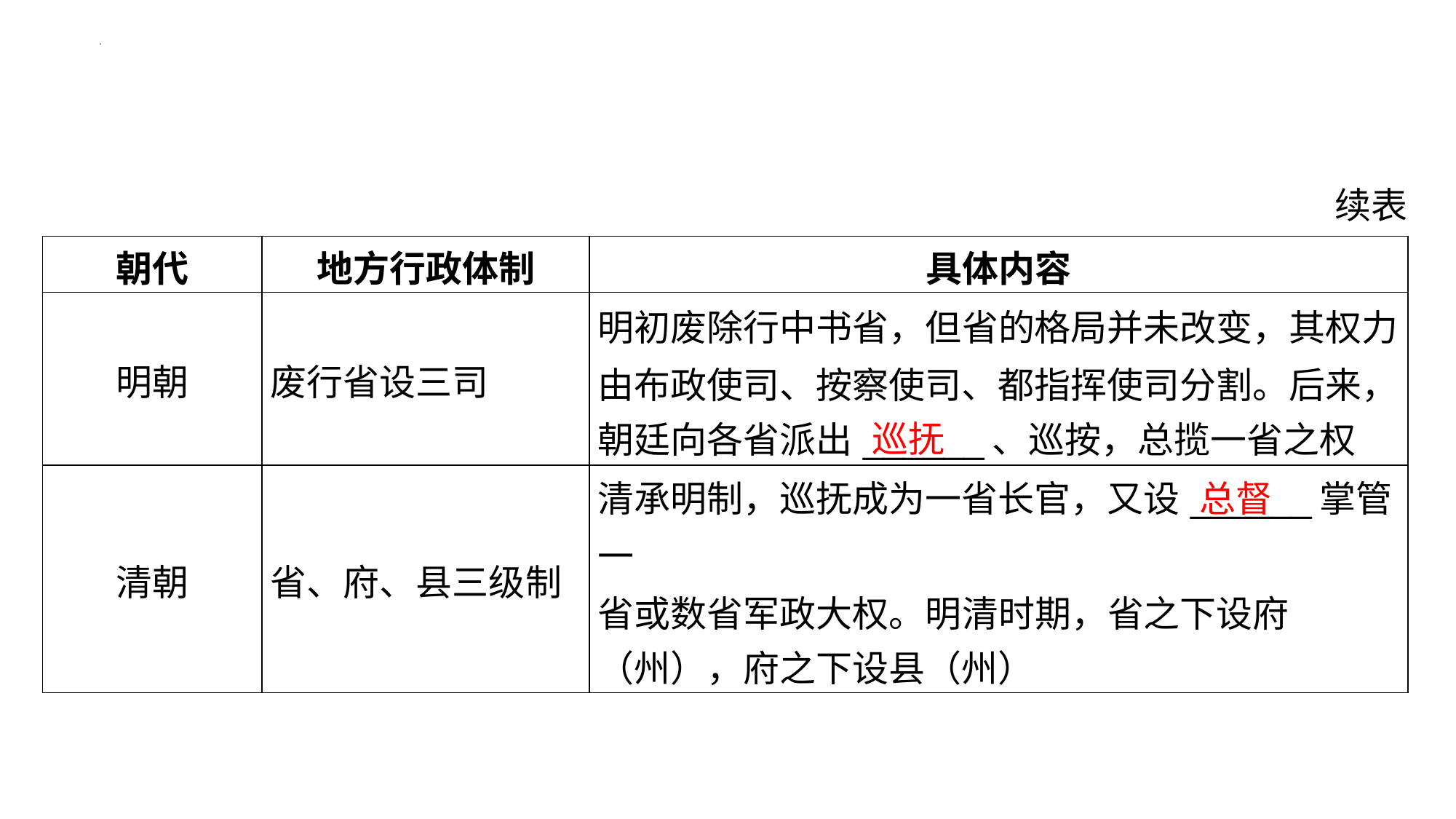

续表
| 朝代 | 地方行政体制 | 具体内容 |
| --- | --- | --- |
| 明朝 | 废行省设三司 | 明初废除行中书省，但省的格局并未改变，其权力 由布政使司、按察使司、都指挥使司分割。后来， 朝廷向各省派出\_\_\_\_\_\_、巡按，总揽一省之权 |
| 清朝 | 省、府、县三级制 | 清承明制，巡抚成为一省长官，又设\_\_\_\_\_\_掌管一 省或数省军政大权。明清时期，省之下设府 （州），府之下设县（州） |
巡抚
总督